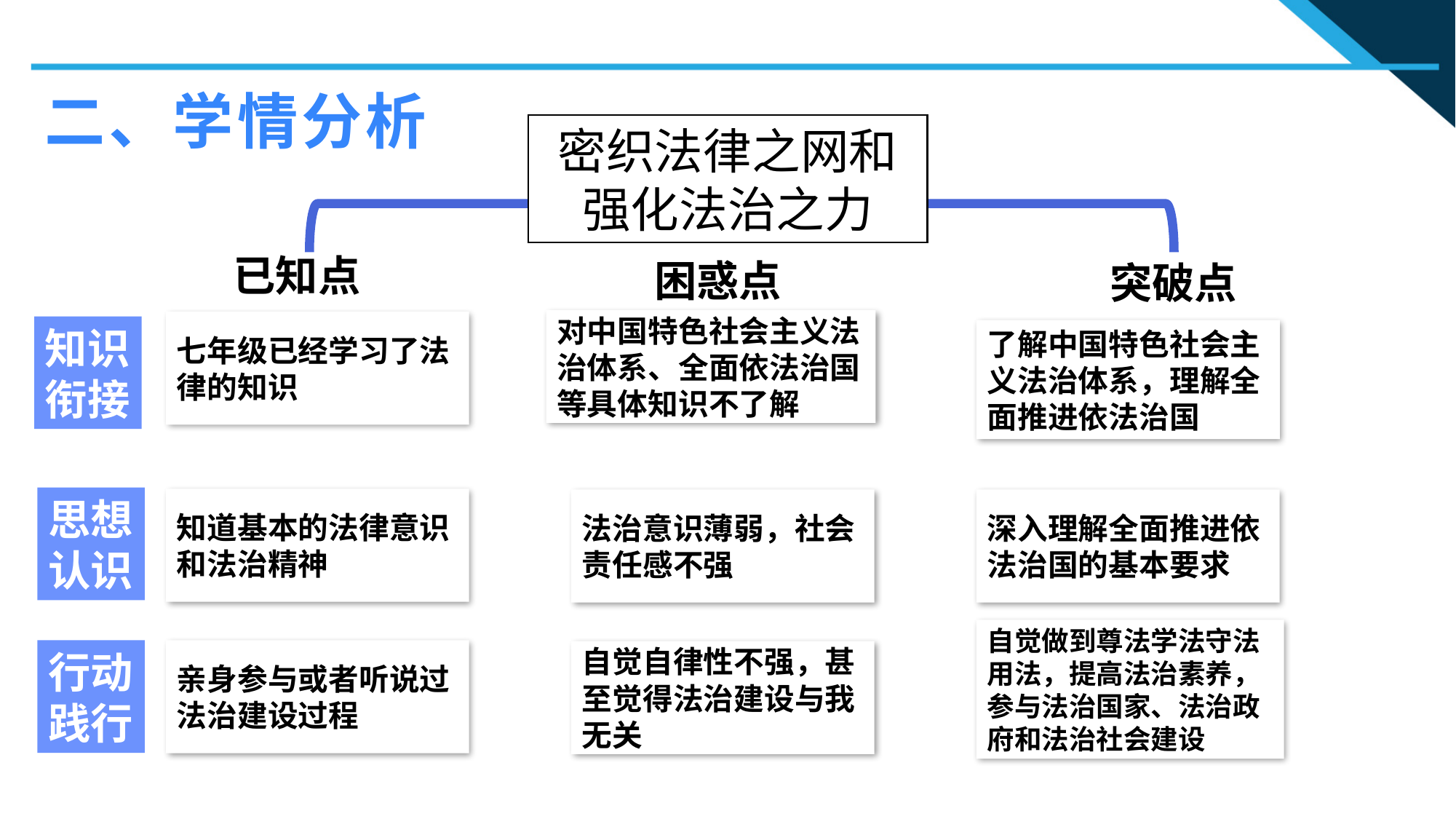

二、学情分析
密织法律之网和强化法治之力
已知点
困惑点
突破点
对中国特色社会主义法治体系、全面依法治国等具体知识不了解
七年级已经学习了法律的知识
知识衔接
了解中国特色社会主义法治体系，理解全面推进依法治国
思想认识
知道基本的法律意识和法治精神
法治意识薄弱，社会责任感不强
深入理解全面推进依法治国的基本要求
自觉做到尊法学法守法用法，提高法治素养，参与法治国家、法治政府和法治社会建设
行动践行
亲身参与或者听说过法治建设过程
自觉自律性不强，甚至觉得法治建设与我无关